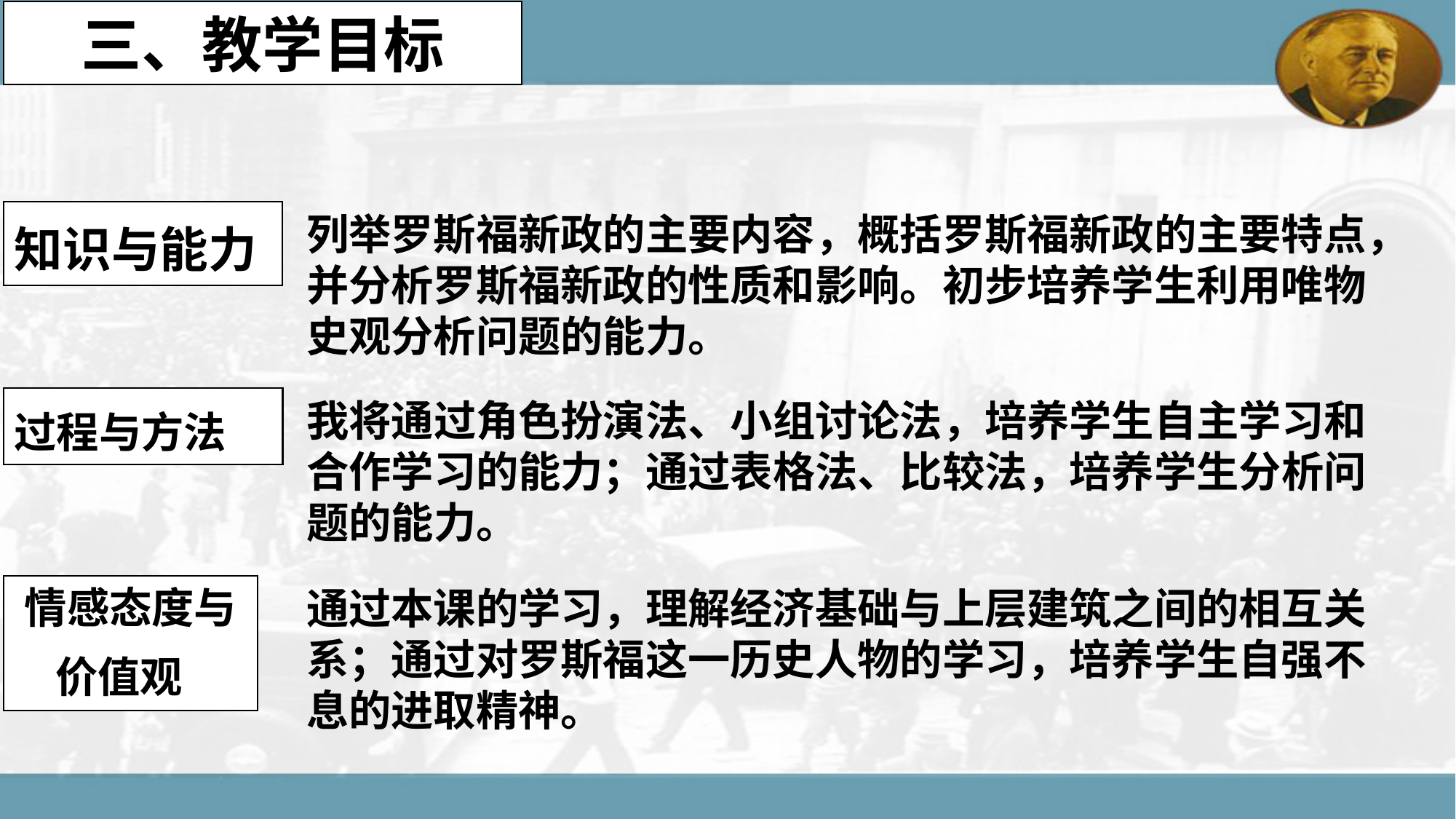

三、教学目标
列举罗斯福新政的主要内容，概括罗斯福新政的主要特点，并分析罗斯福新政的性质和影响。初步培养学生利用唯物史观分析问题的能力。
知识与能力
我将通过角色扮演法、小组讨论法，培养学生自主学习和合作学习的能力；通过表格法、比较法，培养学生分析问题的能力。
过程与方法
通过本课的学习，理解经济基础与上层建筑之间的相互关系；通过对罗斯福这一历史人物的学习，培养学生自强不息的进取精神。

情感态度与价值观